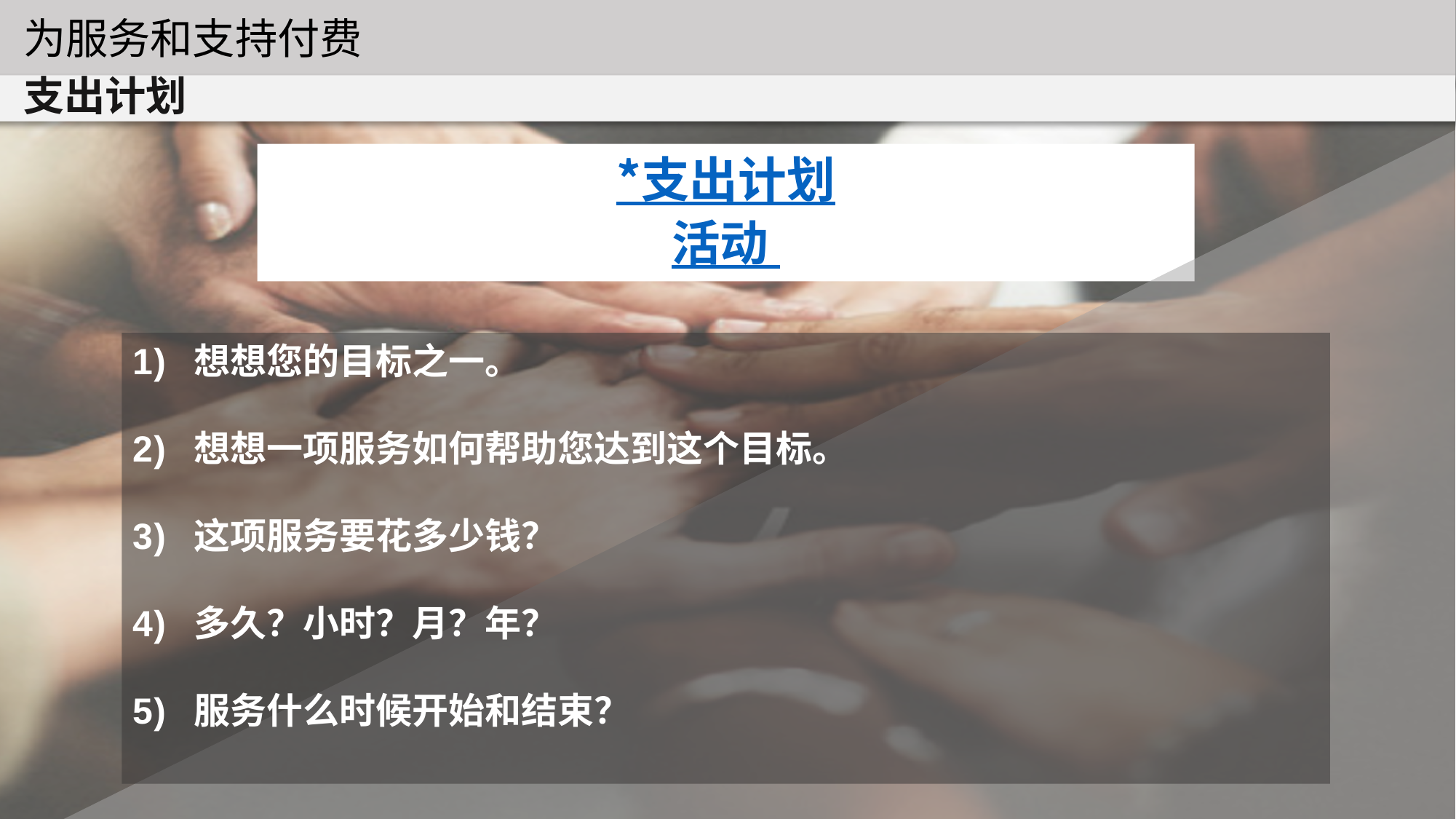

为服务和支持付费
支出计划
*支出计划
活动
想想您的目标之一。

想想一项服务如何帮助您达到这个目标。

这项服务要花多少钱？

多久？小时？月？年？

服务什么时候开始和结束？